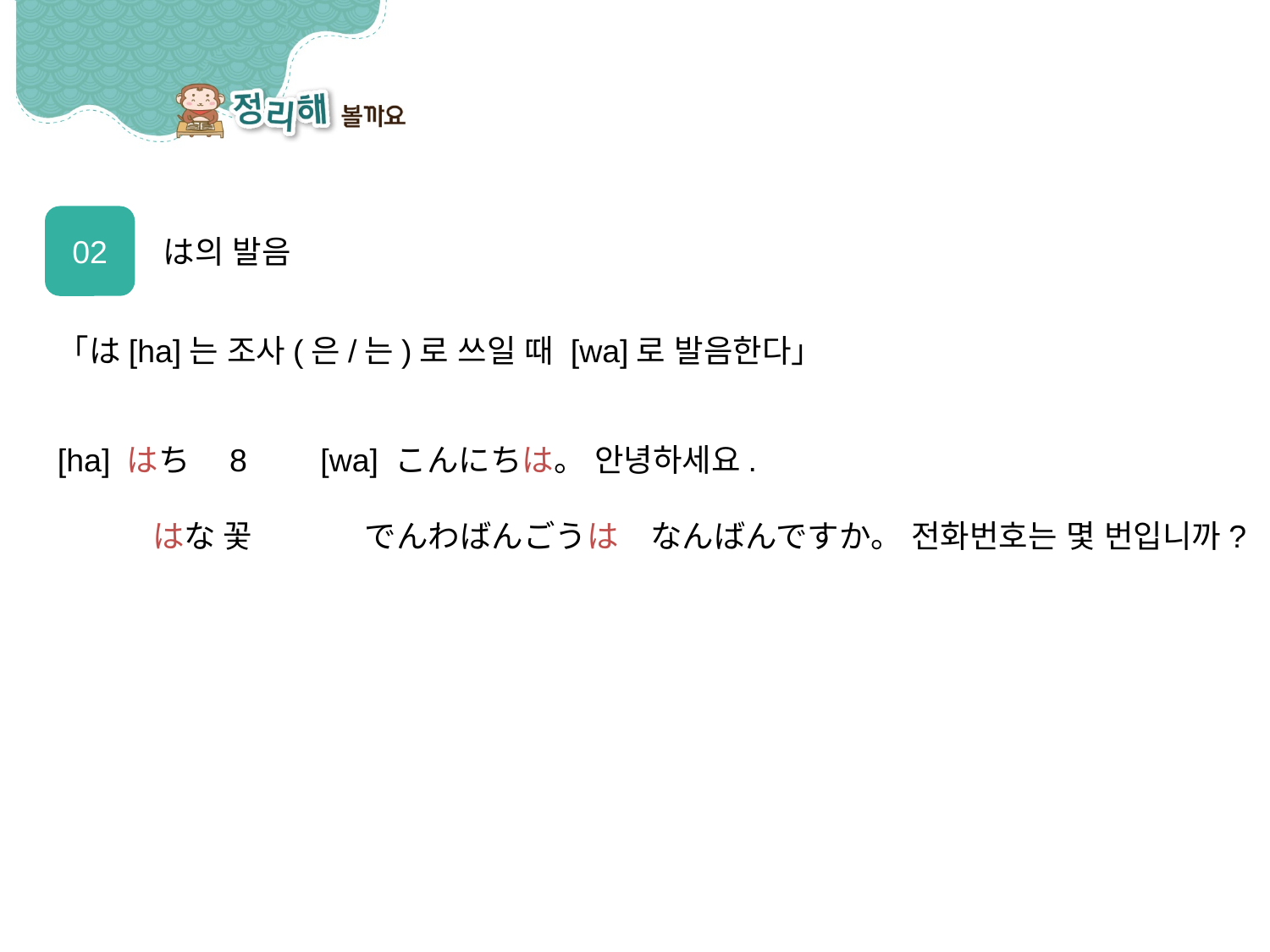

02
は의 발음
「は[ha]는 조사(은/는)로 쓰일 때 [wa]로 발음한다」
[ha] はち　8	 [wa] こんにちは。 안녕하세요.
　　　はな 꽃	      でんわばんごうは　なんばんですか。 전화번호는 몇 번입니까?